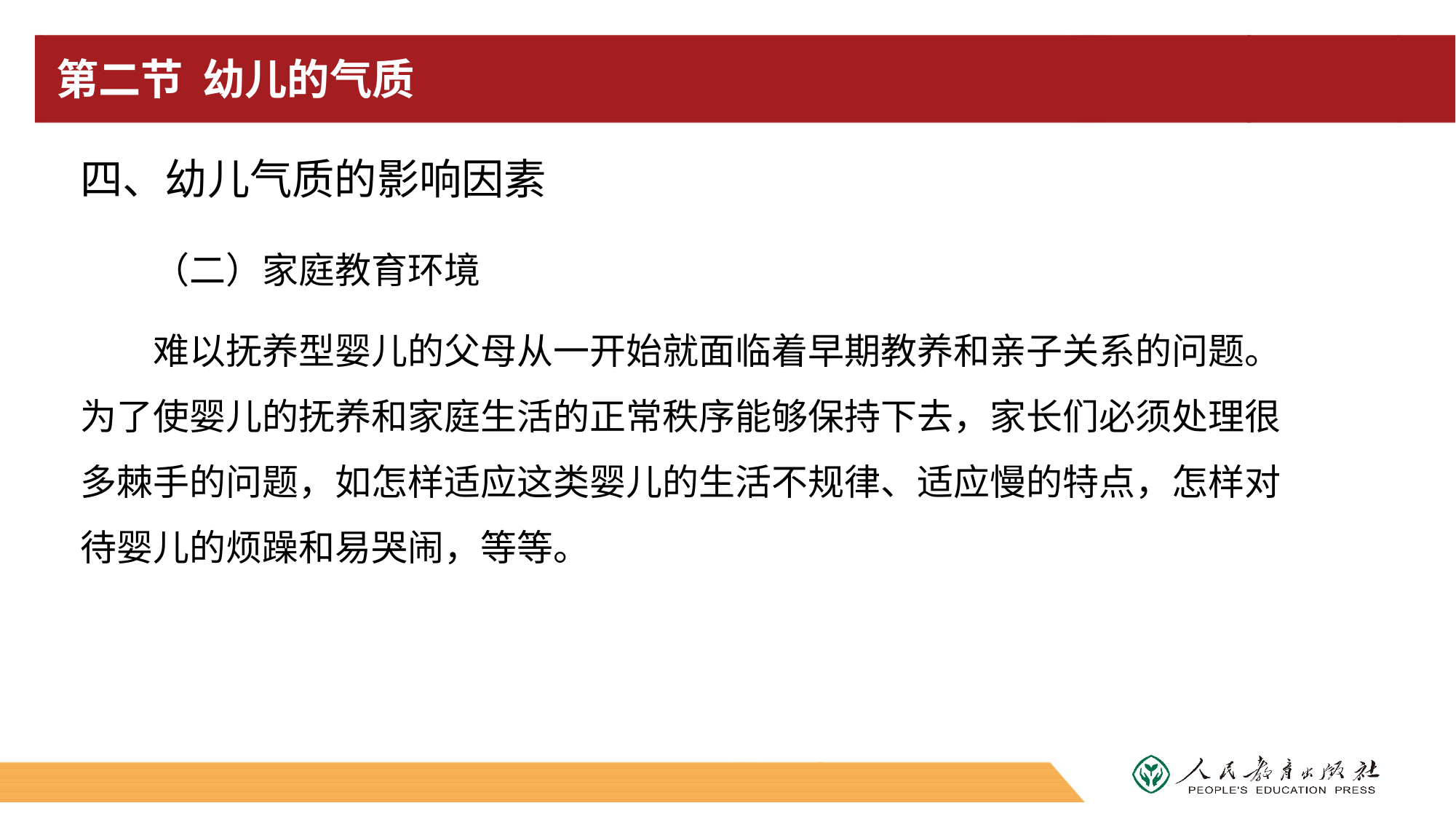

# 第二节  幼儿的气质
四、幼儿气质的影响因素
（二）家庭教育环境
难以抚养型婴儿的父母从一开始就面临着早期教养和亲子关系的问题。为了使婴儿的抚养和家庭生活的正常秩序能够保持下去，家长们必须处理很多棘手的问题，如怎样适应这类婴儿的生活不规律、适应慢的特点，怎样对待婴儿的烦躁和易哭闹，等等。